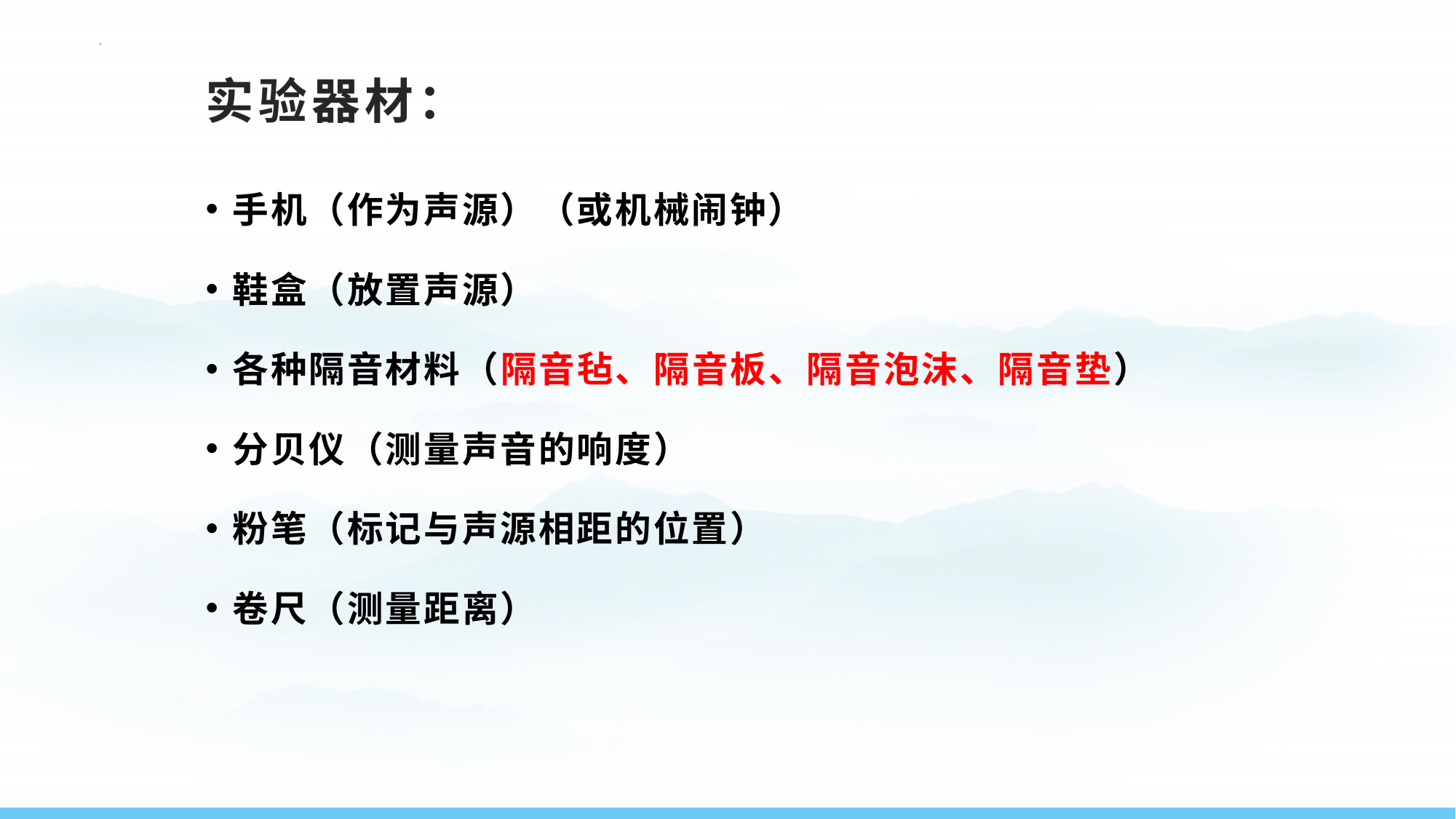

# 实验器材：
手机（作为声源）（或机械闹钟）
鞋盒（放置声源）
各种隔音材料（隔音毡、隔音板、隔音泡沫、隔音垫）
分贝仪（测量声音的响度）
粉笔（标记与声源相距的位置）
卷尺（测量距离）